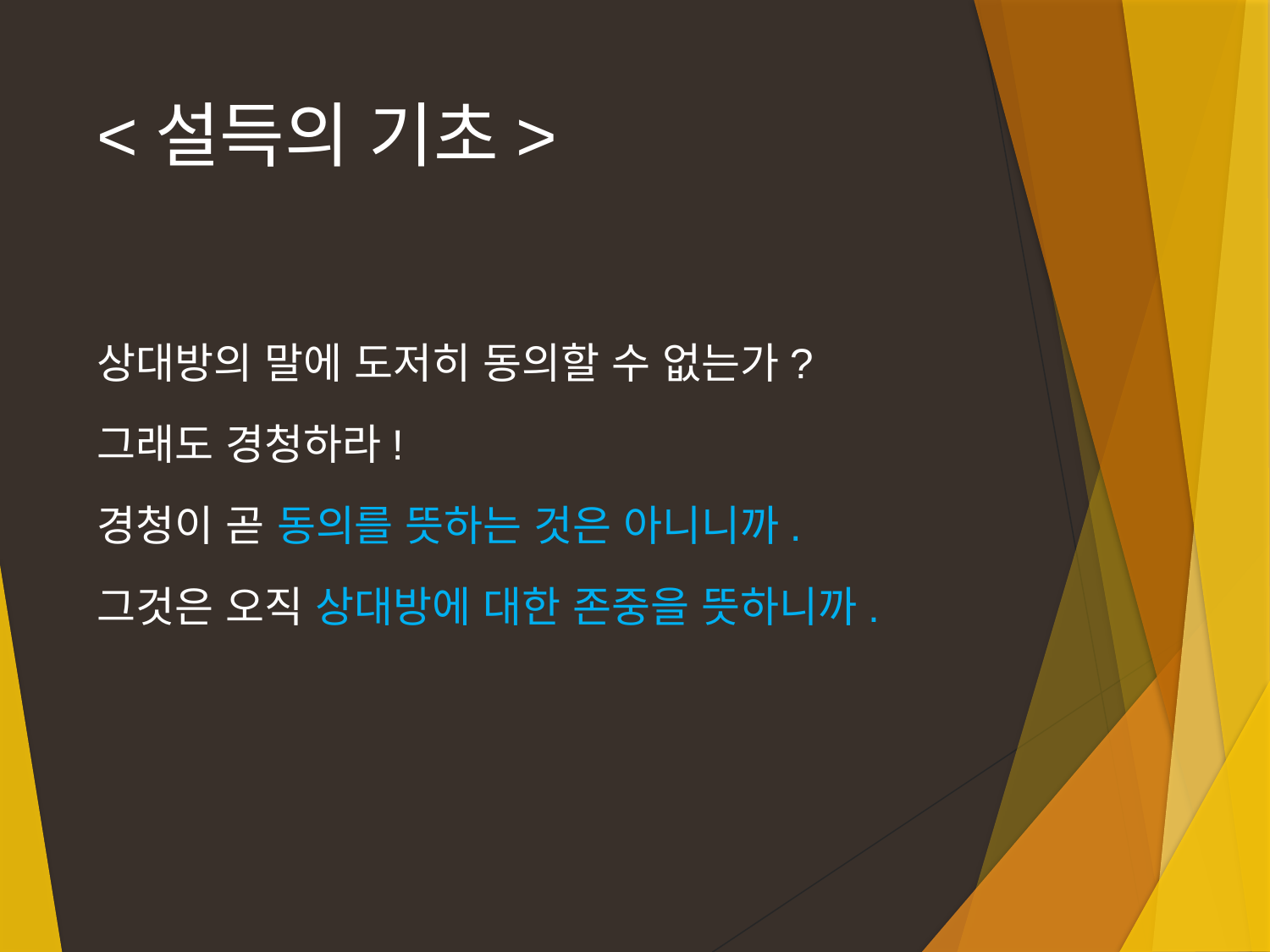

# <설득의 기초>
상대방의 말에 도저히 동의할 수 없는가?
그래도 경청하라!
경청이 곧 동의를 뜻하는 것은 아니니까.
그것은 오직 상대방에 대한 존중을 뜻하니까.